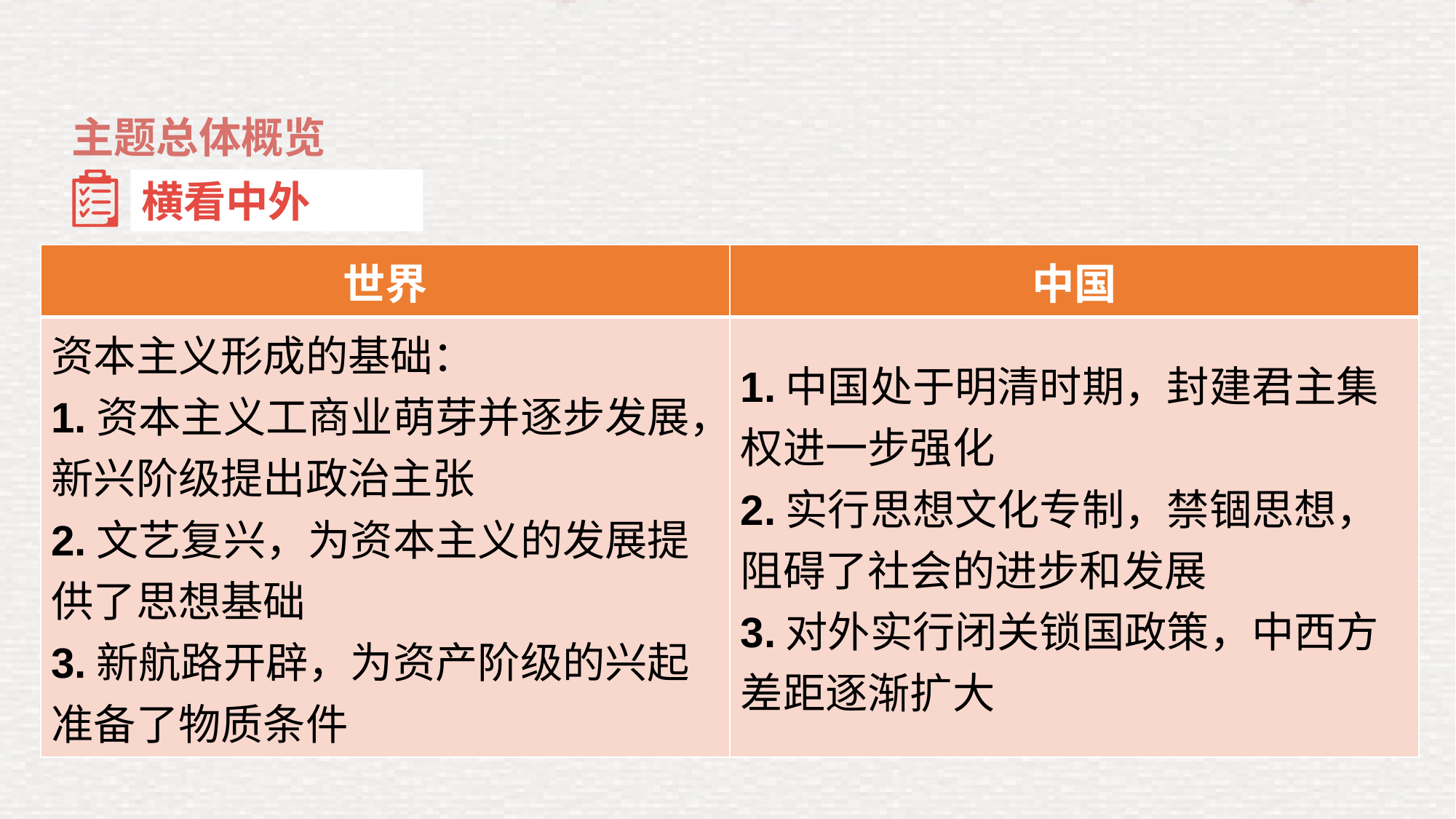

主题总体概览

横看中外
| 世界 | 中国 |
| --- | --- |
| 资本主义形成的基础： 1.资本主义工商业萌芽并逐步发展，新兴阶级提出政治主张 2.文艺复兴，为资本主义的发展提供了思想基础 3.新航路开辟，为资产阶级的兴起准备了物质条件 | 1.中国处于明清时期，封建君主集权进一步强化 2.实行思想文化专制，禁锢思想，阻碍了社会的进步和发展 3.对外实行闭关锁国政策，中西方差距逐渐扩大 |